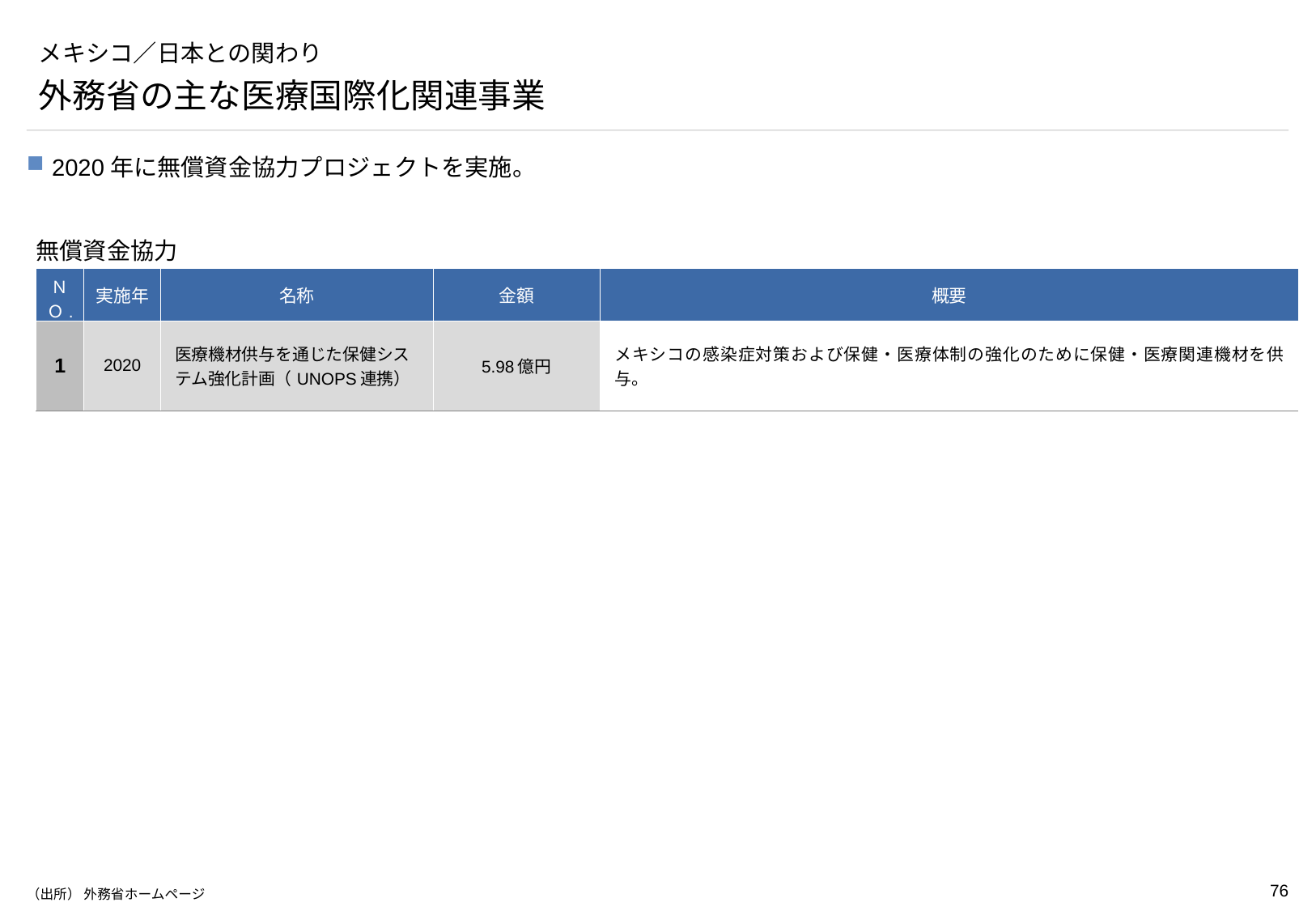

# メキシコ／日本との関わり
外務省の主な医療国際化関連事業
2020年に無償資金協力プロジェクトを実施。
無償資金協力
| ＮＯ. | 実施年 | 名称 | 金額 | 概要 |
| --- | --- | --- | --- | --- |
| 1 | 2020 | 医療機材供与を通じた保健システム強化計画（UNOPS連携） | 5.98億円 | メキシコの感染症対策および保健・医療体制の強化のために保健・医療関連機材を供与。 |
（出所） 外務省ホームページ